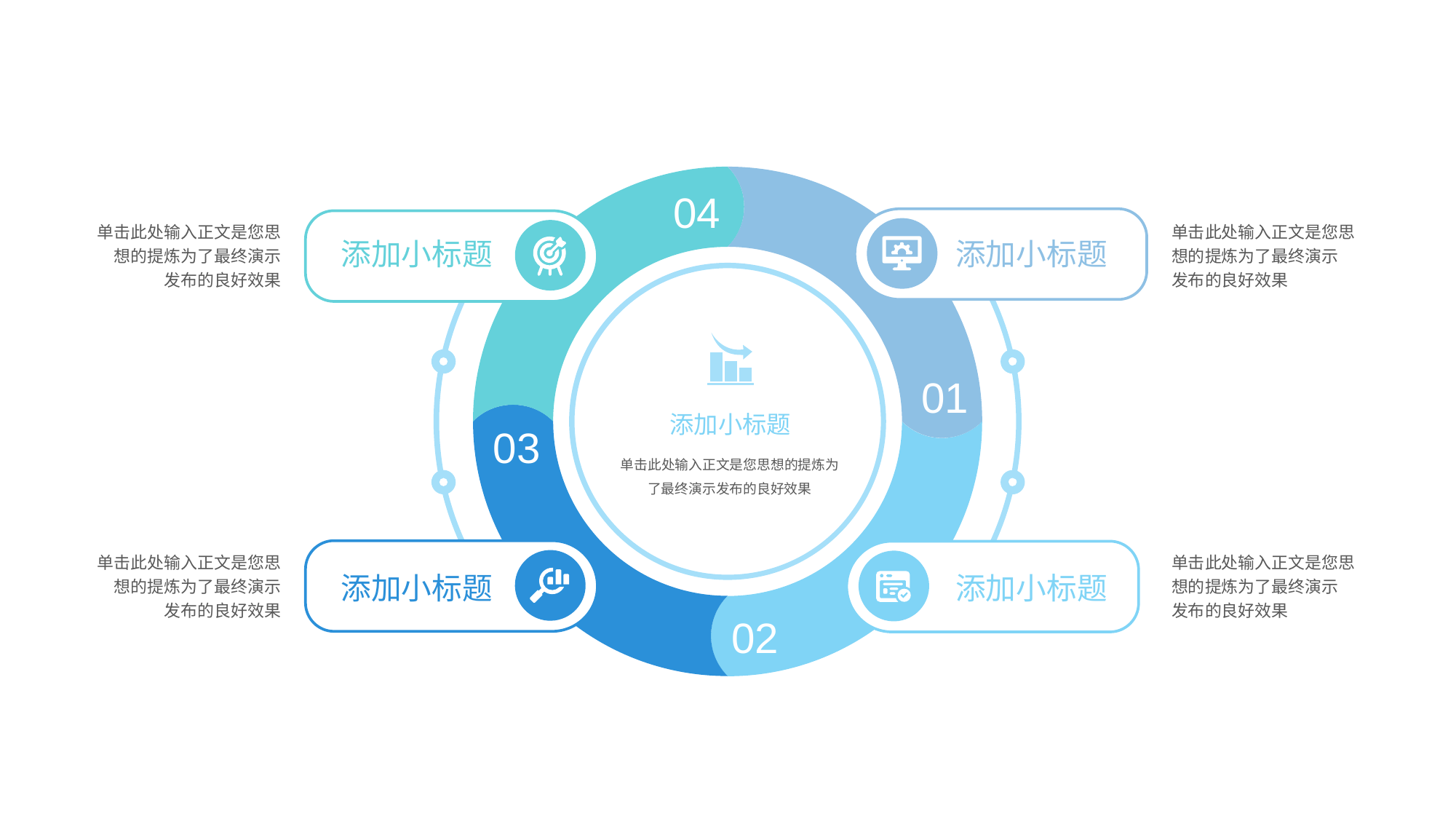

04

01
03

02
添加小标题
添加小标题
添加小标题
添加小标题
单击此处输入正文是您思想的提炼为了最终演示
发布的良好效果
单击此处输入正文是您思想的提炼为了最终演示
发布的良好效果
单击此处输入正文是您思想的提炼为了最终演示
发布的良好效果
单击此处输入正文是您思想的提炼为了最终演示
发布的良好效果

添加小标题
单击此处输入正文是您思想的提炼为了最终演示发布的良好效果